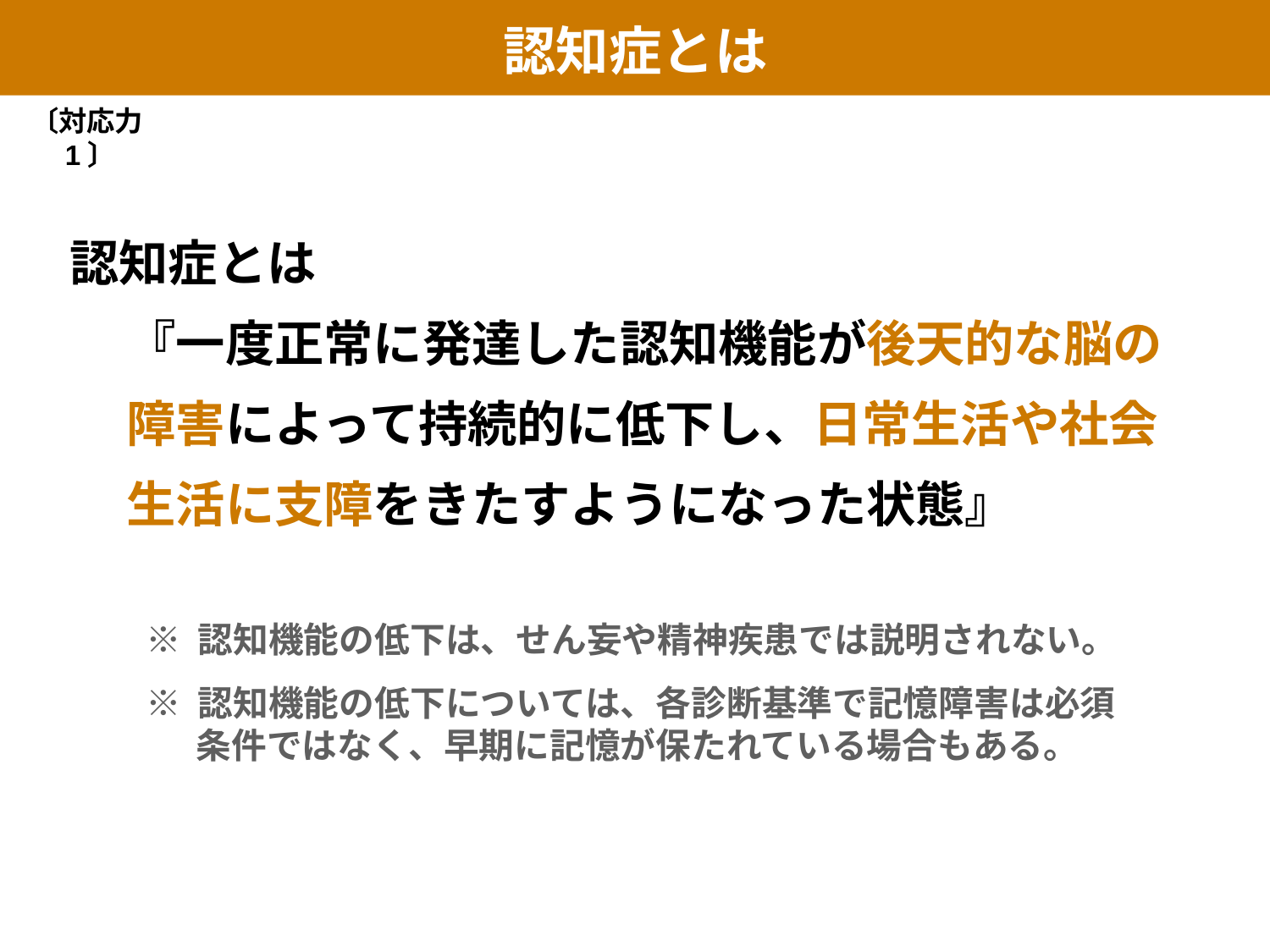

認知症とは
〔対応力1〕
認知症とは
    『一度正常に発達した認知機能が後天的な脳の
    障害によって持続的に低下し、日常生活や社会
    生活に支障をきたすようになった状態』
※ 認知機能の低下は、せん妄や精神疾患では説明されない。
※ 認知機能の低下については、各診断基準で記憶障害は必須  条件ではなく、早期に記憶が保たれている場合もある。